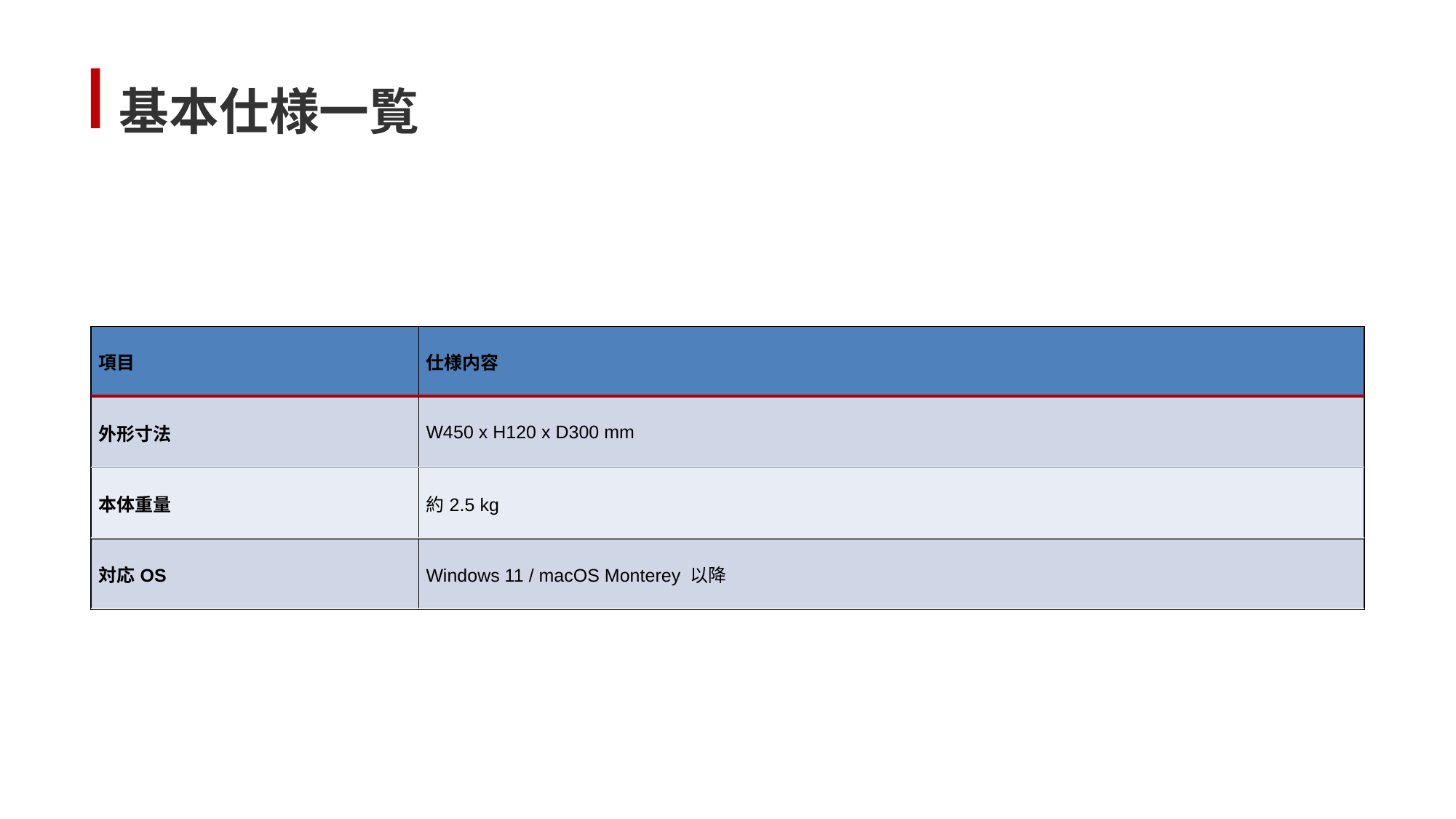

基本仕様一覧
| 項目 | 仕様内容 |
| --- | --- |
| 外形寸法 | W450 x H120 x D300 mm |
| 本体重量 | 約2.5 kg |
| 対応OS | Windows 11 / macOS Monterey 以降 |